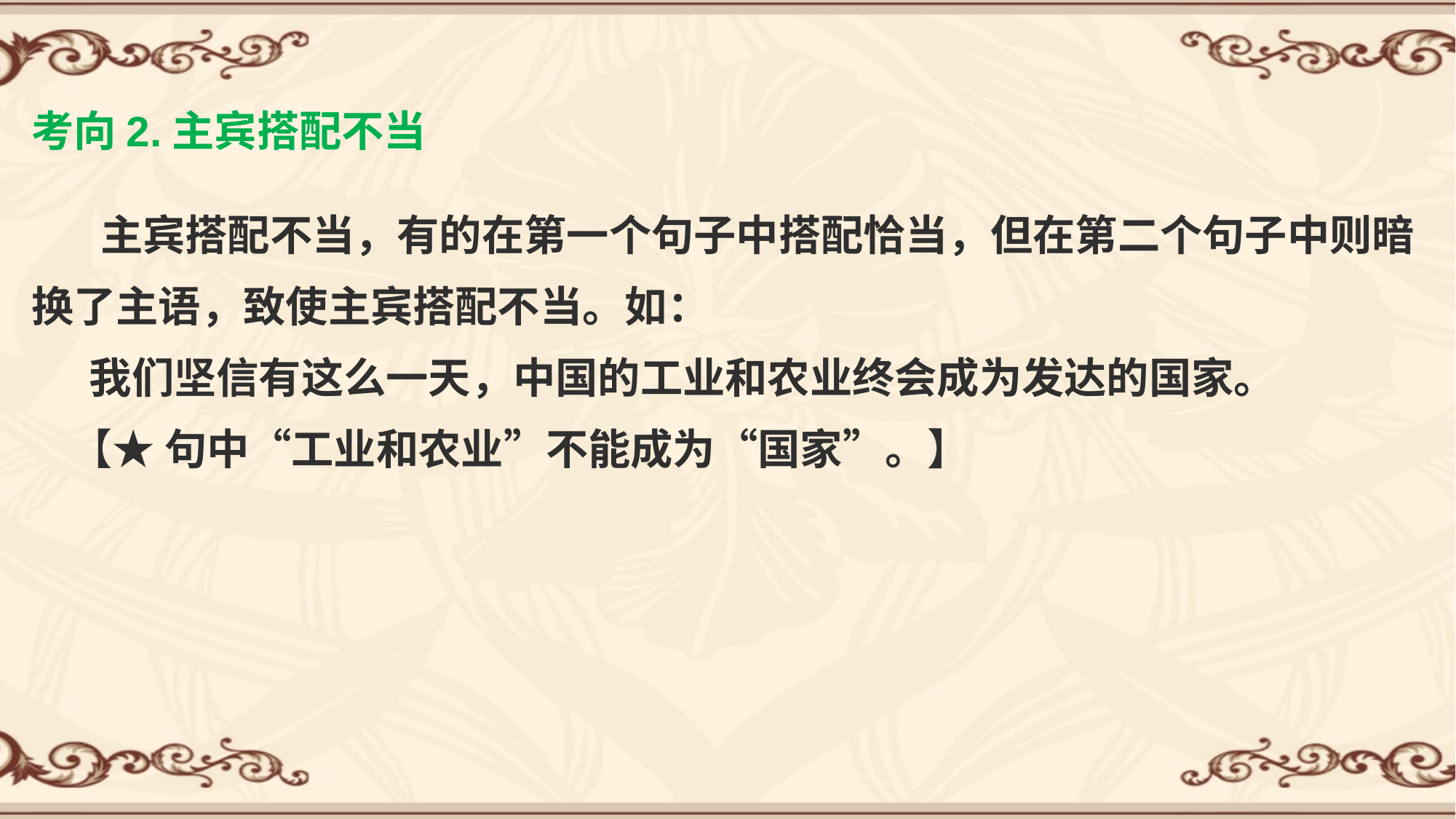

考向2.主宾搭配不当
       主宾搭配不当，有的在第一个句子中搭配恰当，但在第二个句子中则暗换了主语，致使主宾搭配不当。如：
      我们坚信有这么一天，中国的工业和农业终会成为发达的国家。
   【★ 句中“工业和农业”不能成为“国家”。】